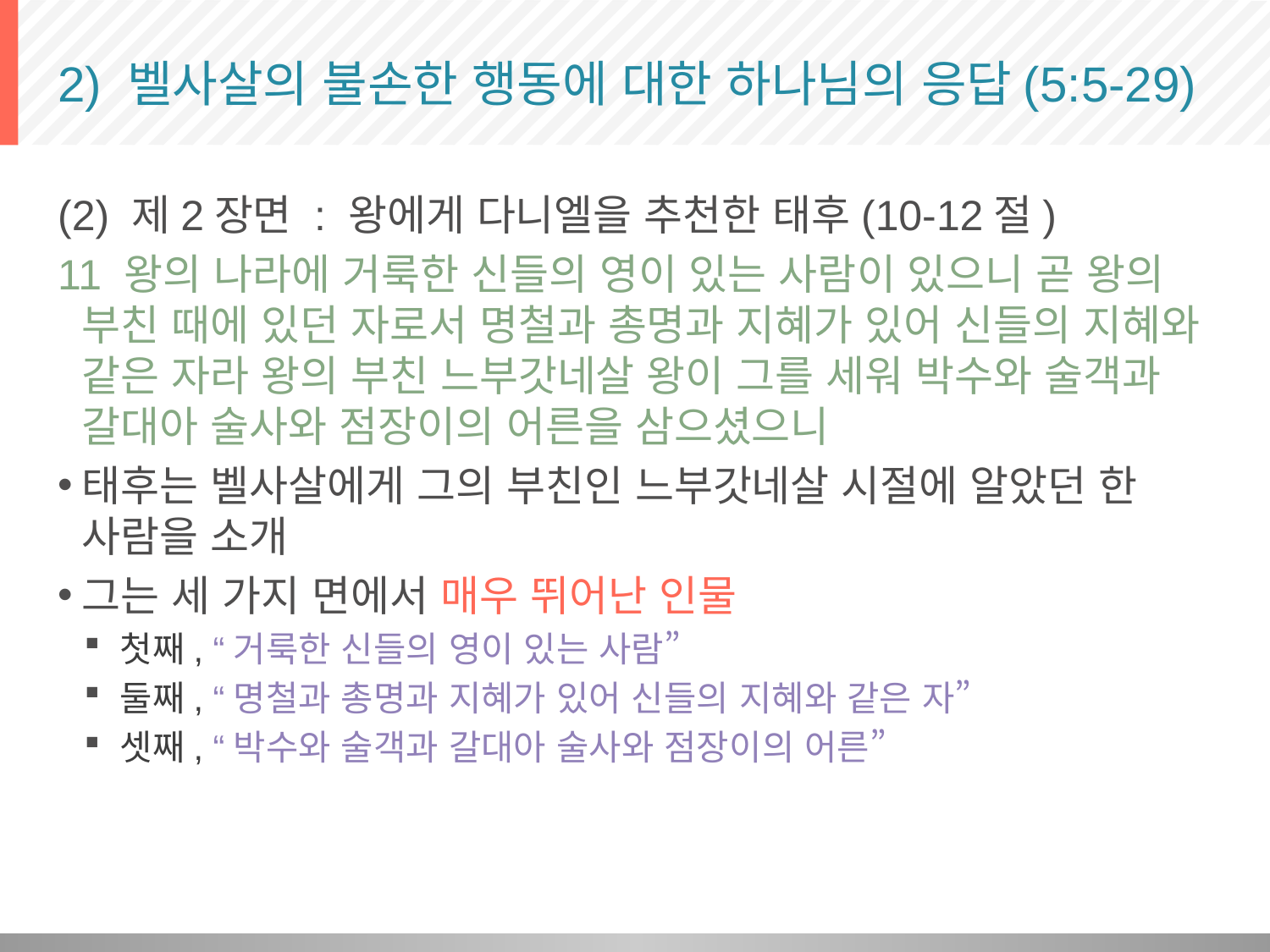

# 2) 벨사살의 불손한 행동에 대한 하나님의 응답(5:5-29)
(2) 제2장면 : 왕에게 다니엘을 추천한 태후(10-12절)
11 왕의 나라에 거룩한 신들의 영이 있는 사람이 있으니 곧 왕의 부친 때에 있던 자로서 명철과 총명과 지혜가 있어 신들의 지혜와 같은 자라 왕의 부친 느부갓네살 왕이 그를 세워 박수와 술객과 갈대아 술사와 점장이의 어른을 삼으셨으니
태후는 벨사살에게 그의 부친인 느부갓네살 시절에 알았던 한 사람을 소개
그는 세 가지 면에서 매우 뛰어난 인물
첫째, “거룩한 신들의 영이 있는 사람”
둘째, “명철과 총명과 지혜가 있어 신들의 지혜와 같은 자”
셋째, “박수와 술객과 갈대아 술사와 점장이의 어른”